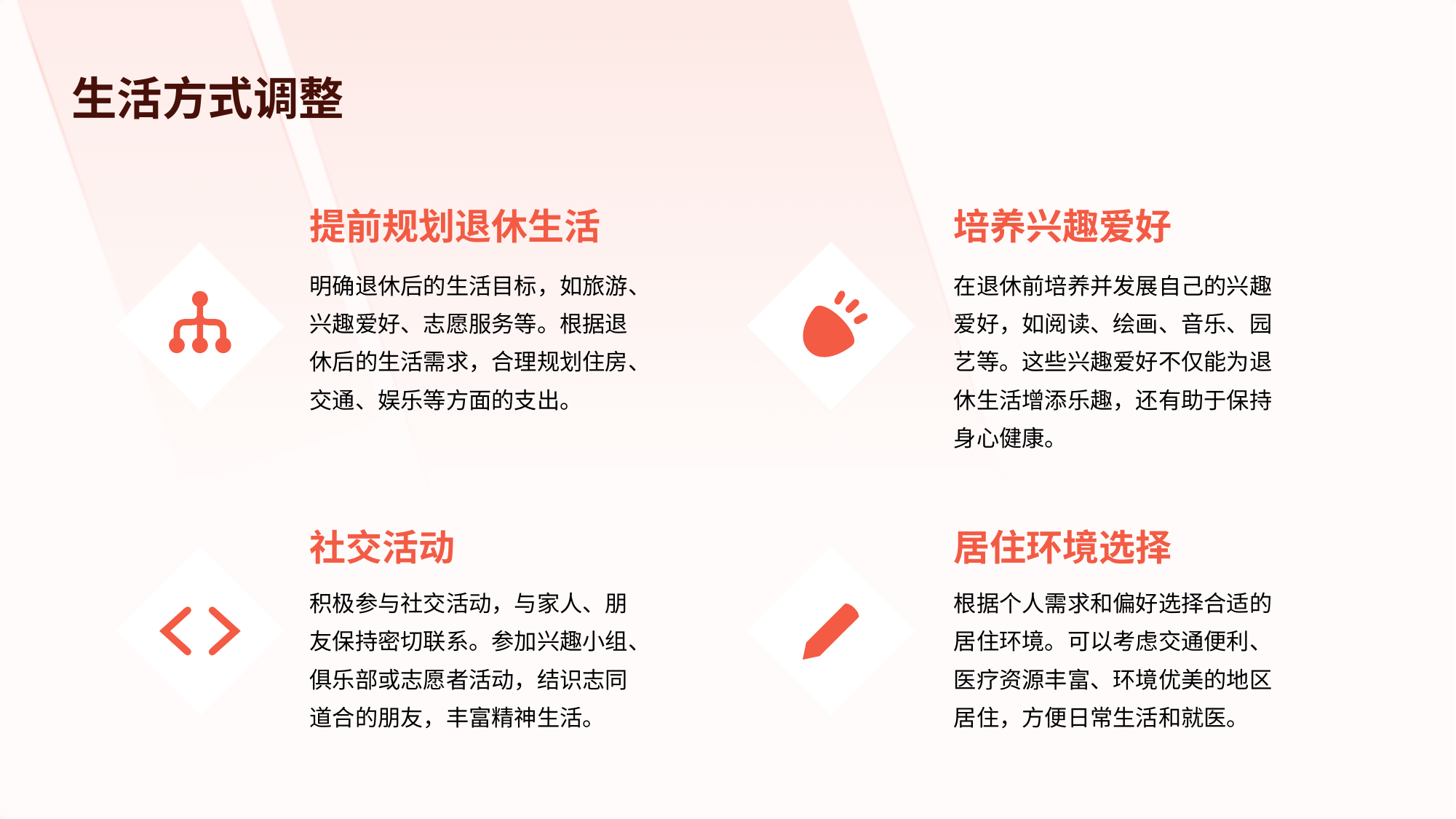

生活方式调整
提前规划退休生活
培养兴趣爱好
明确退休后的生活目标，如旅游、兴趣爱好、志愿服务等。根据退休后的生活需求，合理规划住房、交通、娱乐等方面的支出。
在退休前培养并发展自己的兴趣爱好，如阅读、绘画、音乐、园艺等。这些兴趣爱好不仅能为退休生活增添乐趣，还有助于保持身心健康。

社交活动
居住环境选择

积极参与社交活动，与家人、朋友保持密切联系。参加兴趣小组、俱乐部或志愿者活动，结识志同道合的朋友，丰富精神生活。
根据个人需求和偏好选择合适的居住环境。可以考虑交通便利、医疗资源丰富、环境优美的地区居住，方便日常生活和就医。